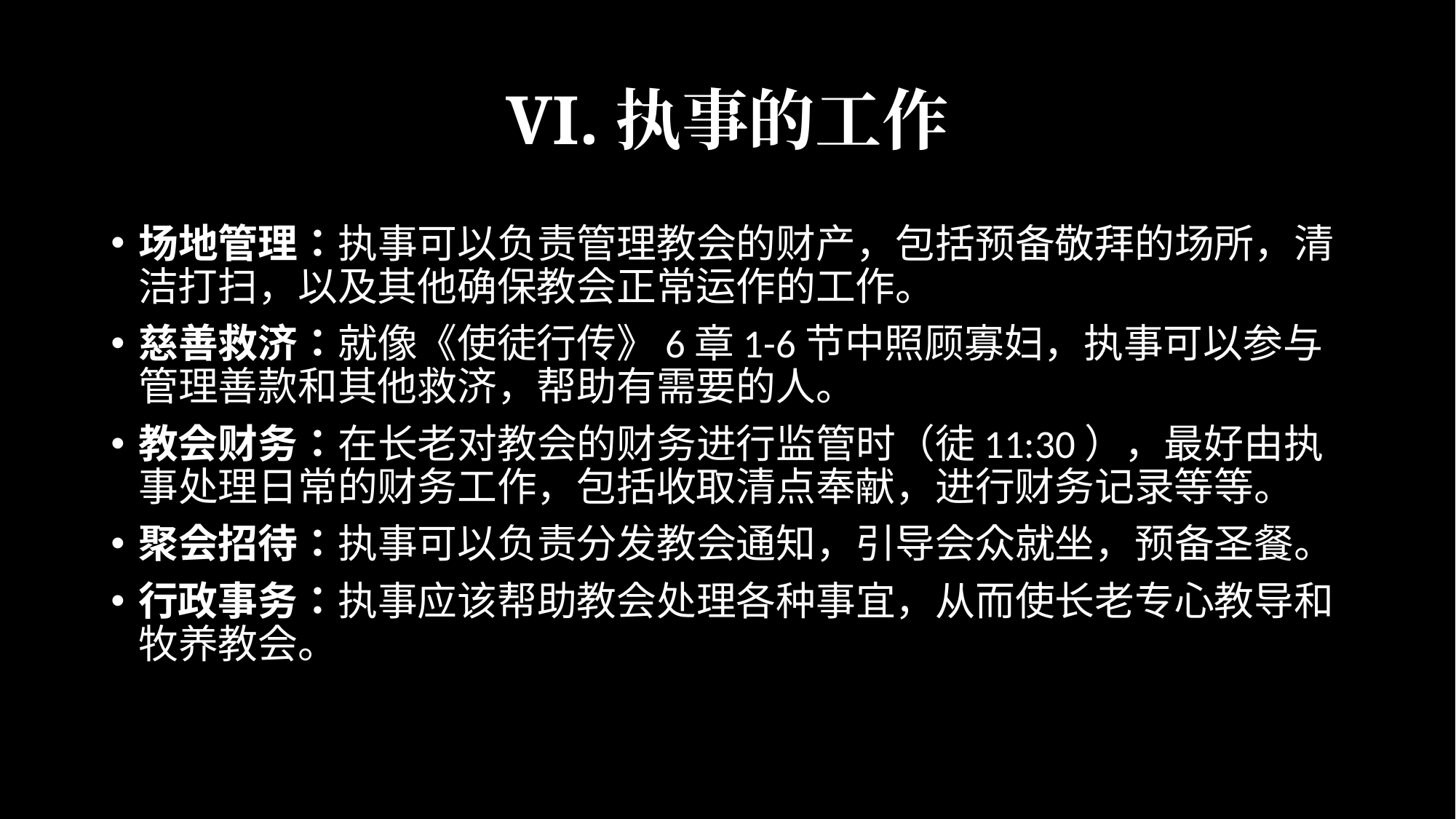

# VI.执事的工作
场地管理：执事可以负责管理教会的财产，包括预备敬拜的场所，清洁打扫，以及其他确保教会正常运作的工作。
慈善救济：就像《使徒行传》6章1-6节中照顾寡妇，执事可以参与管理善款和其他救济，帮助有需要的人。
教会财务：在长老对教会的财务进行监管时（徒11:30），最好由执事处理日常的财务工作，包括收取清点奉献，进行财务记录等等。
聚会招待：执事可以负责分发教会通知，引导会众就坐，预备圣餐。
行政事务：执事应该帮助教会处理各种事宜，从而使长老专心教导和牧养教会。